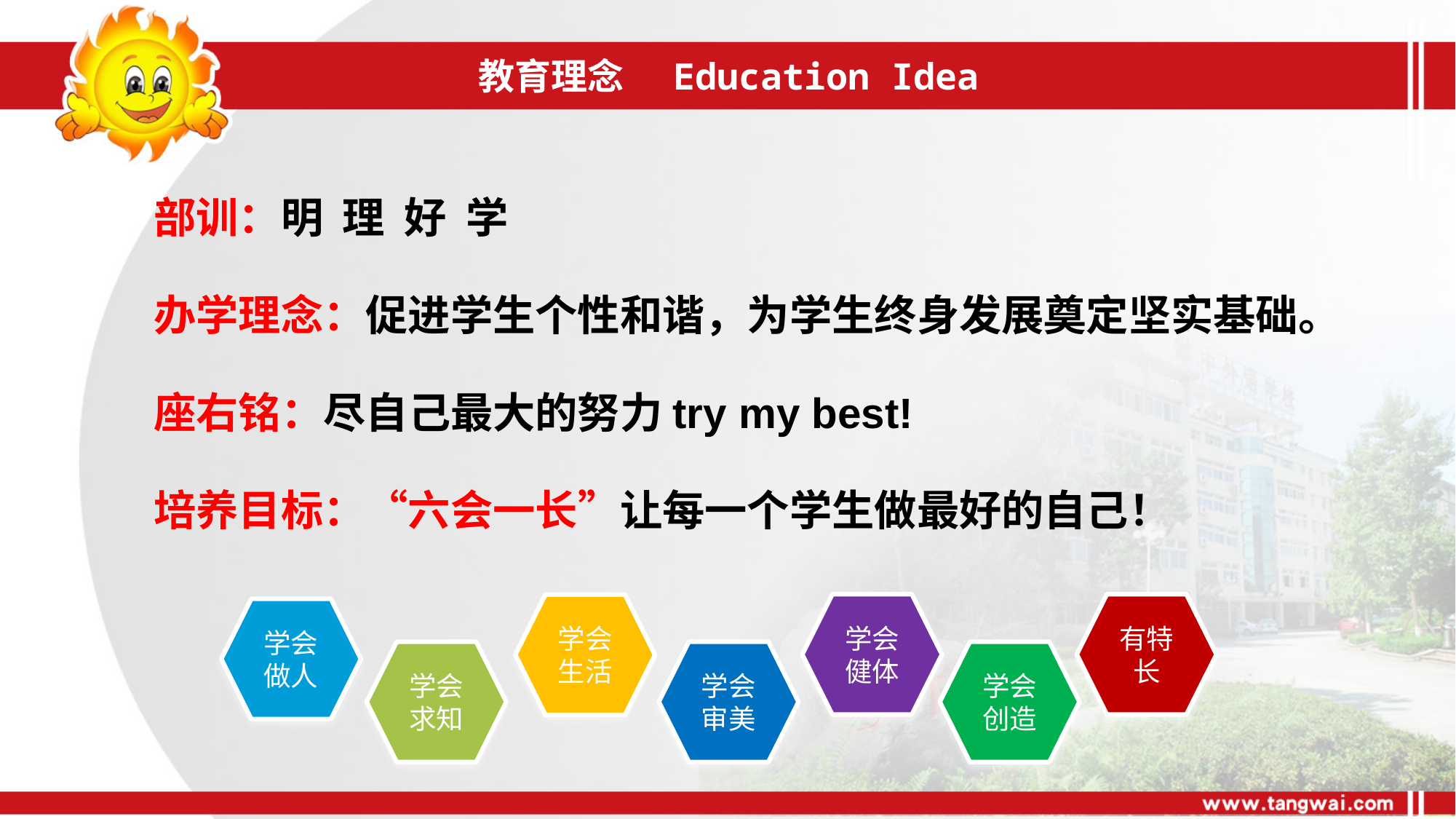

教育理念     Education Idea

部训：明  理  好  学
办学理念：促进学生个性和谐，为学生终身发展奠定坚实基础。
座右铭：尽自己最大的努力try my best!
培养目标：“六会一长”让每一个学生做最好的自己！

学会健体
有特长
学会生活
学会做人
学会求知
学会审美
学会创造